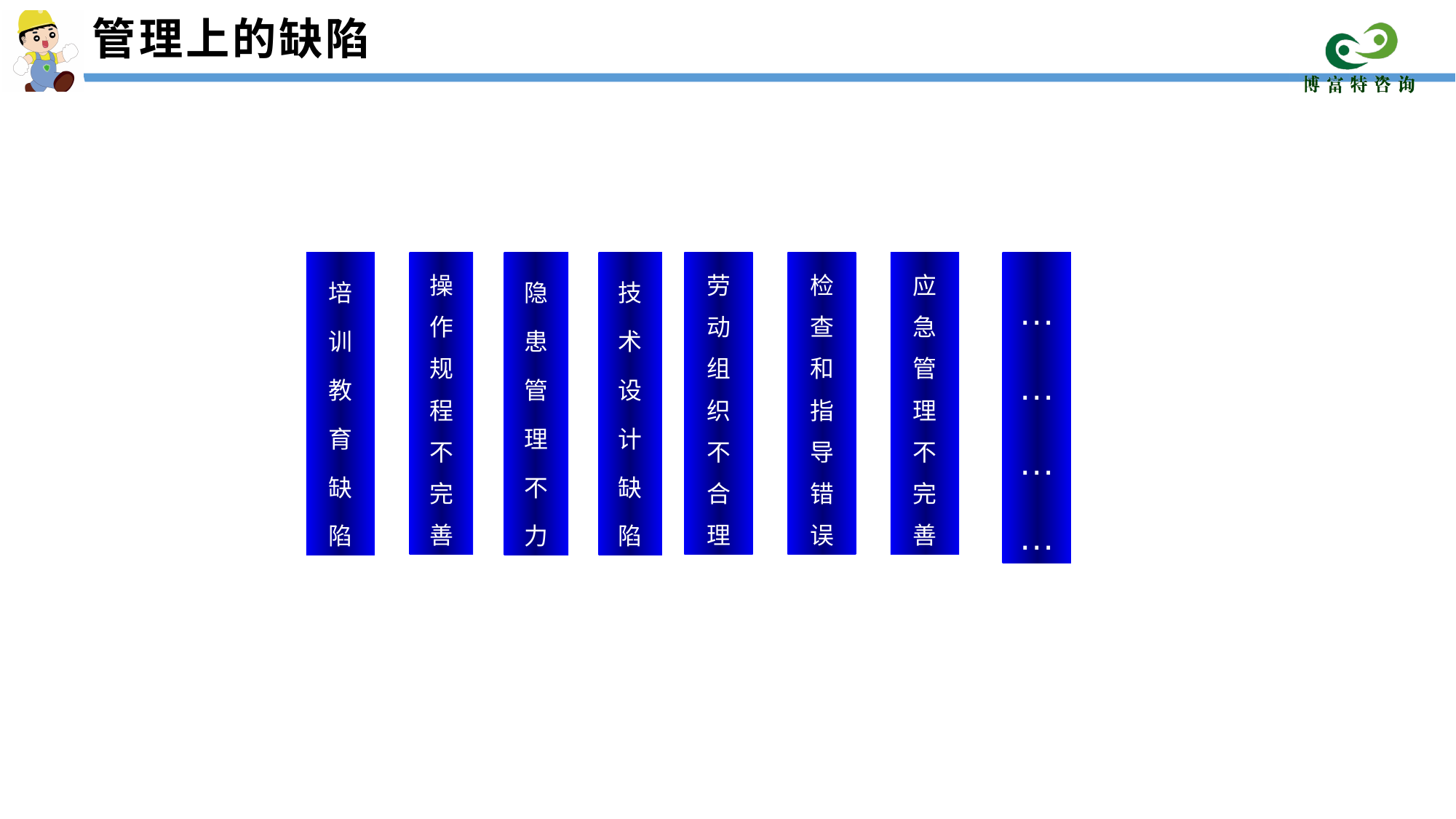

管理上的缺陷
培训教育缺陷
操作规程不完善
隐患管理不力
技术设计缺陷
劳动组织不合理
检查和指导错误
应急管理不完善
…………